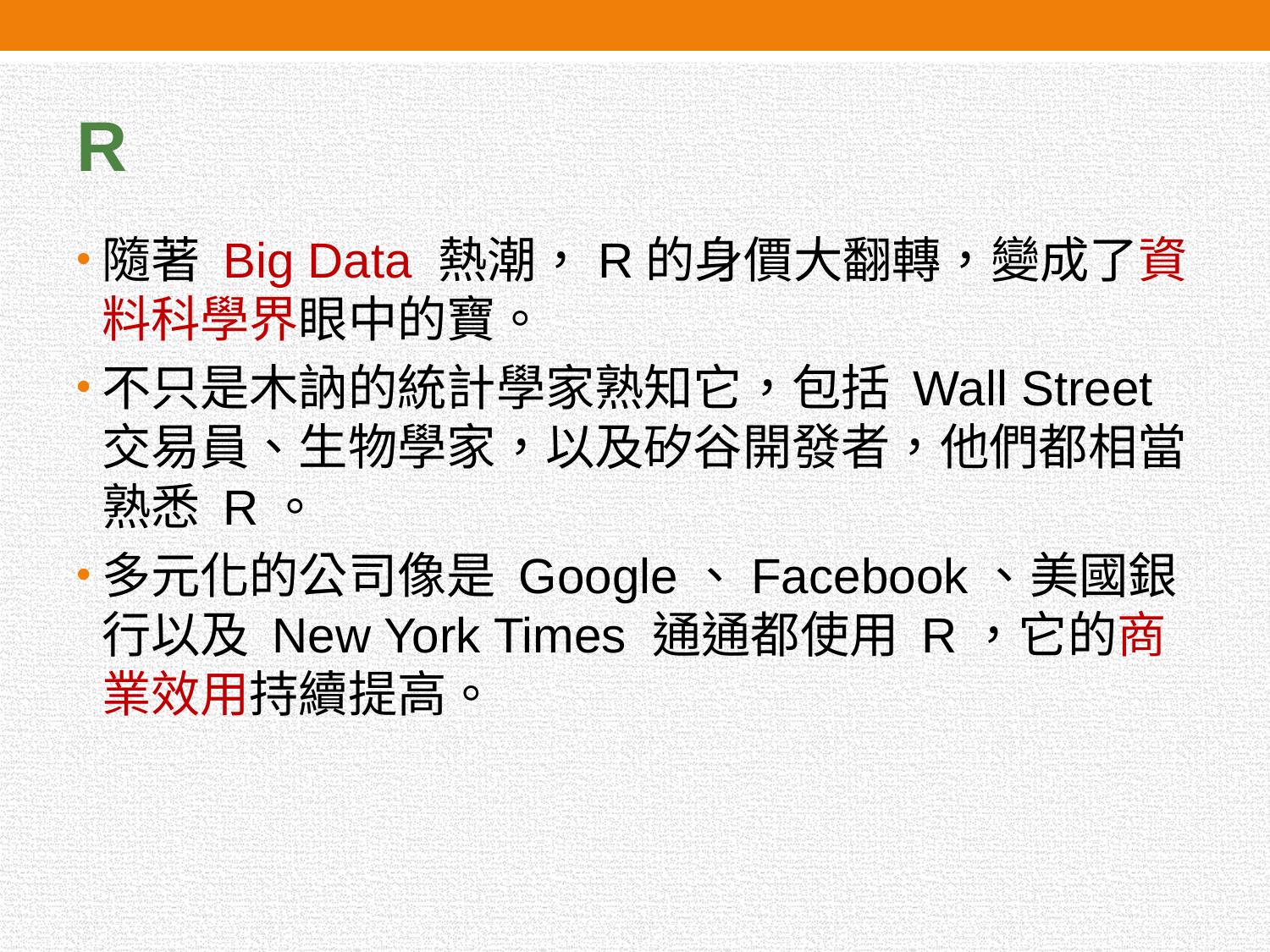

# R
隨著 Big Data 熱潮，R的身價大翻轉，變成了資料科學界眼中的寶。
不只是木訥的統計學家熟知它，包括 Wall Street 交易員、生物學家，以及矽谷開發者，他們都相當熟悉 R。
多元化的公司像是 Google、Facebook、美國銀行以及 New York Times 通通都使用 R，它的商業效用持續提高。